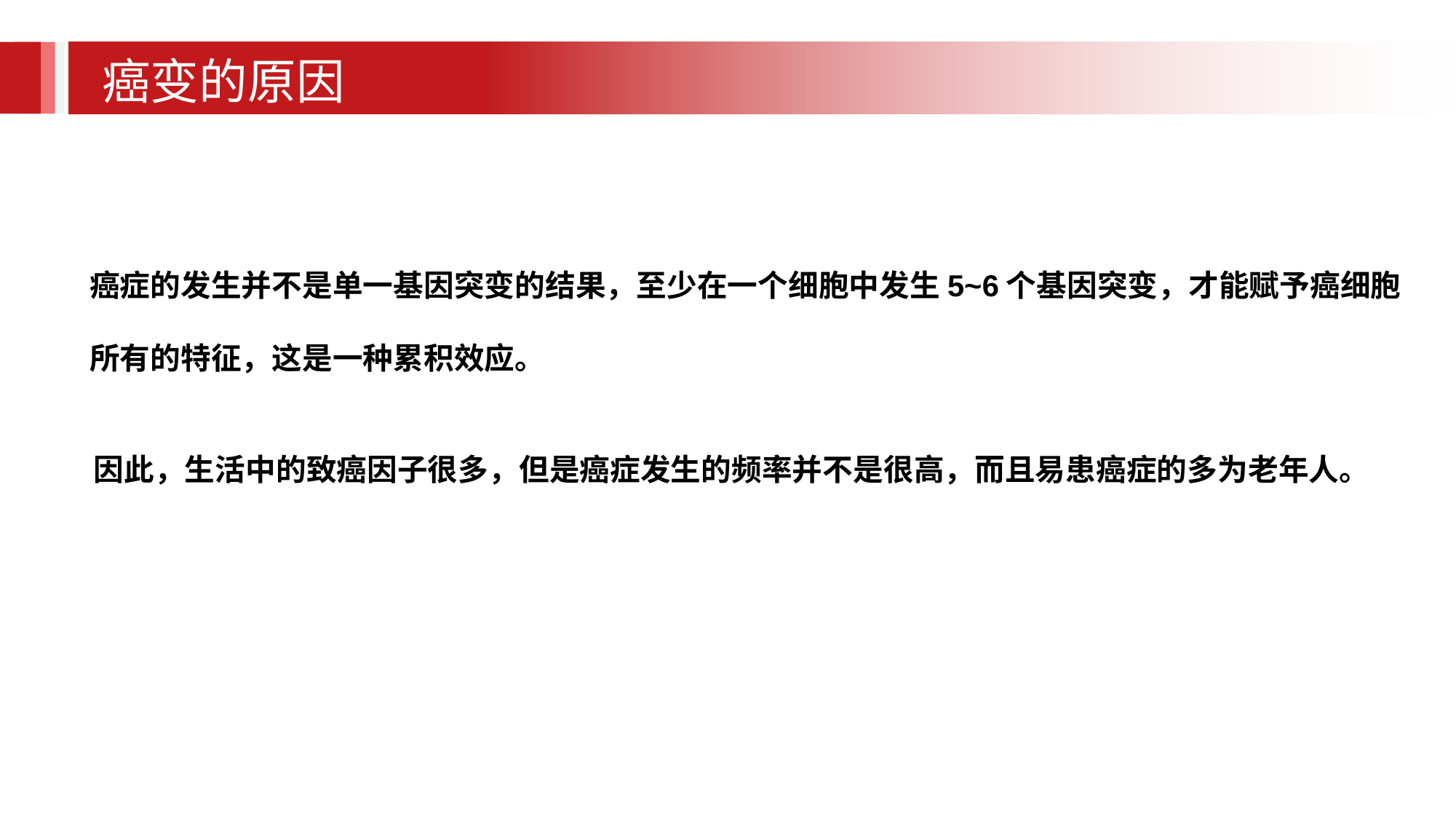

癌变的原因
癌症的发生并不是单一基因突变的结果，至少在一个细胞中发生5~6个基因突变，才能赋予癌细胞所有的特征，这是一种累积效应。
因此，生活中的致癌因子很多，但是癌症发生的频率并不是很高，而且易患癌症的多为老年人。